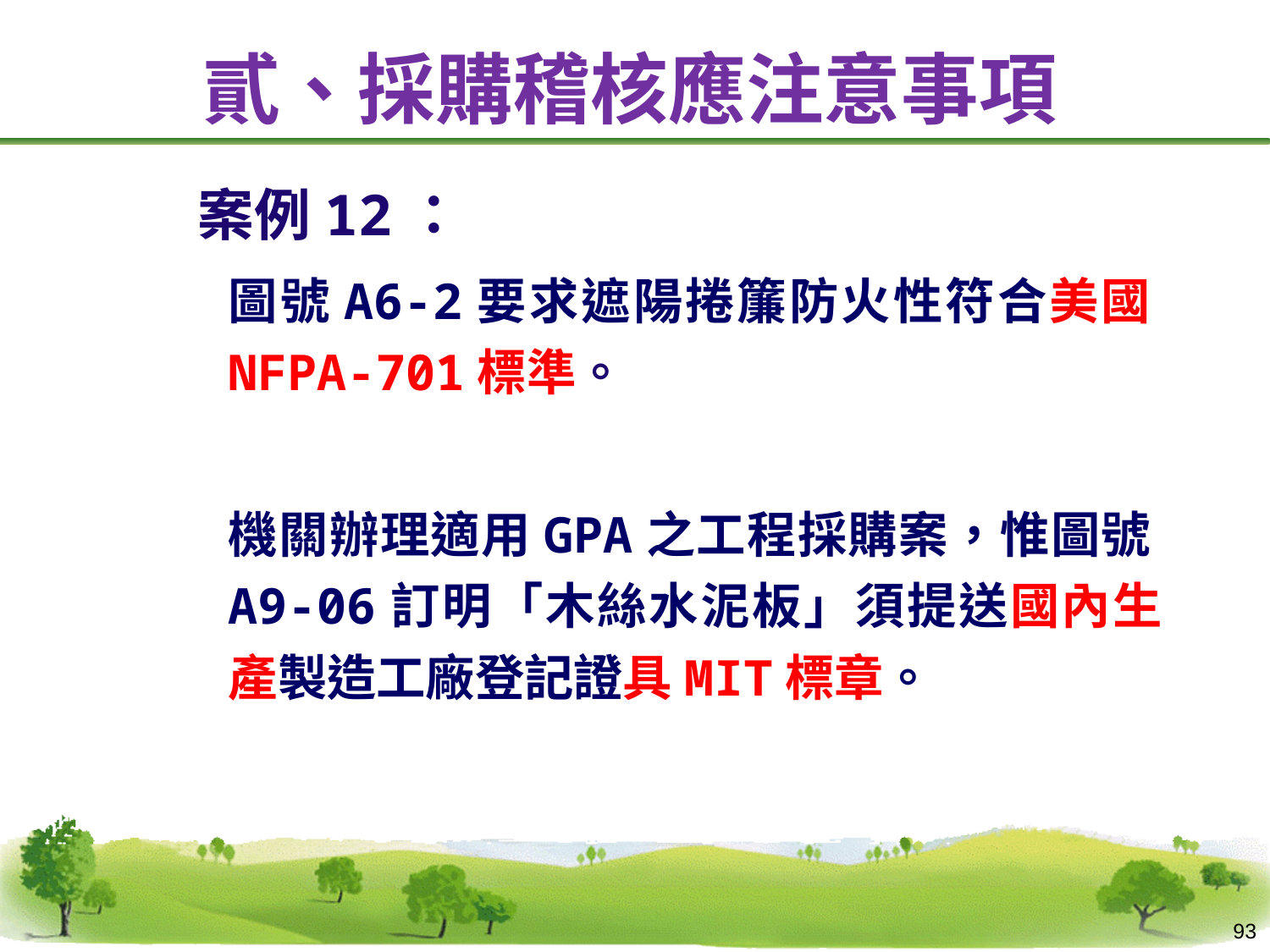

# 貳、採購稽核應注意事項
　案例12：
圖號A6-2要求遮陽捲簾防火性符合美國NFPA-701標準。

機關辦理適用GPA之工程採購案，惟圖號A9-06訂明「木絲水泥板」須提送國內生產製造工廠登記證具MIT標章。
93